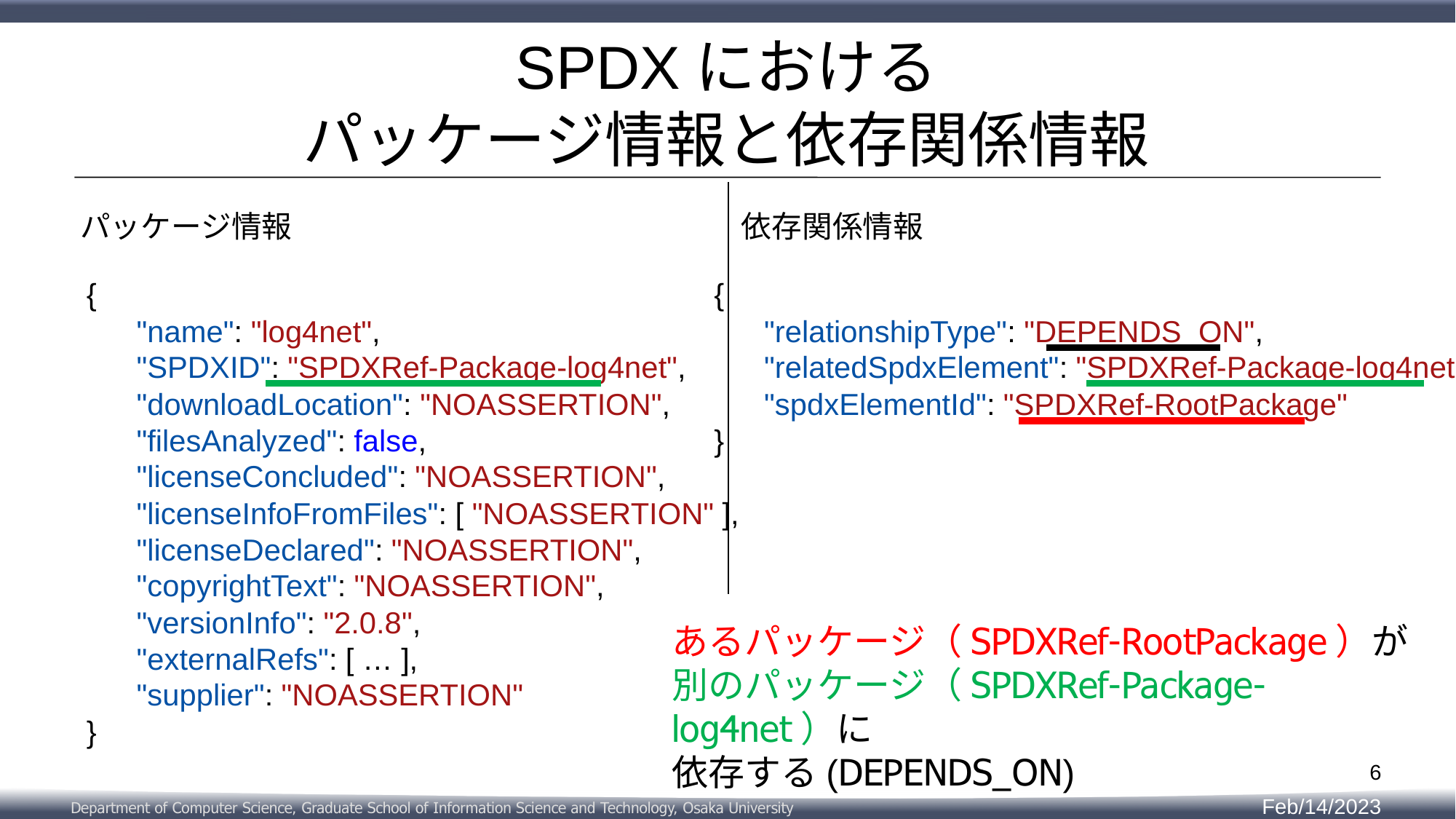

# SPDXにおける パッケージ情報と依存関係情報
パッケージ情報
依存関係情報
{
      "name": "log4net",
      "SPDXID": "SPDXRef-Package-log4net",
      "downloadLocation": "NOASSERTION",
      "filesAnalyzed": false,
      "licenseConcluded": "NOASSERTION",
      "licenseInfoFromFiles": [ "NOASSERTION" ],
      "licenseDeclared": "NOASSERTION",
      "copyrightText": "NOASSERTION",
      "versionInfo": "2.0.8",
      "externalRefs": [ … ],
      "supplier": "NOASSERTION"
}
{
      "relationshipType": "DEPENDS_ON",
      "relatedSpdxElement": "SPDXRef-Package-log4net",
      "spdxElementId": "SPDXRef-RootPackage"
}
あるパッケージ（SPDXRef-RootPackage）が
別のパッケージ（SPDXRef-Package-log4net）に
依存する(DEPENDS_ON)
6
Feb/14/2023